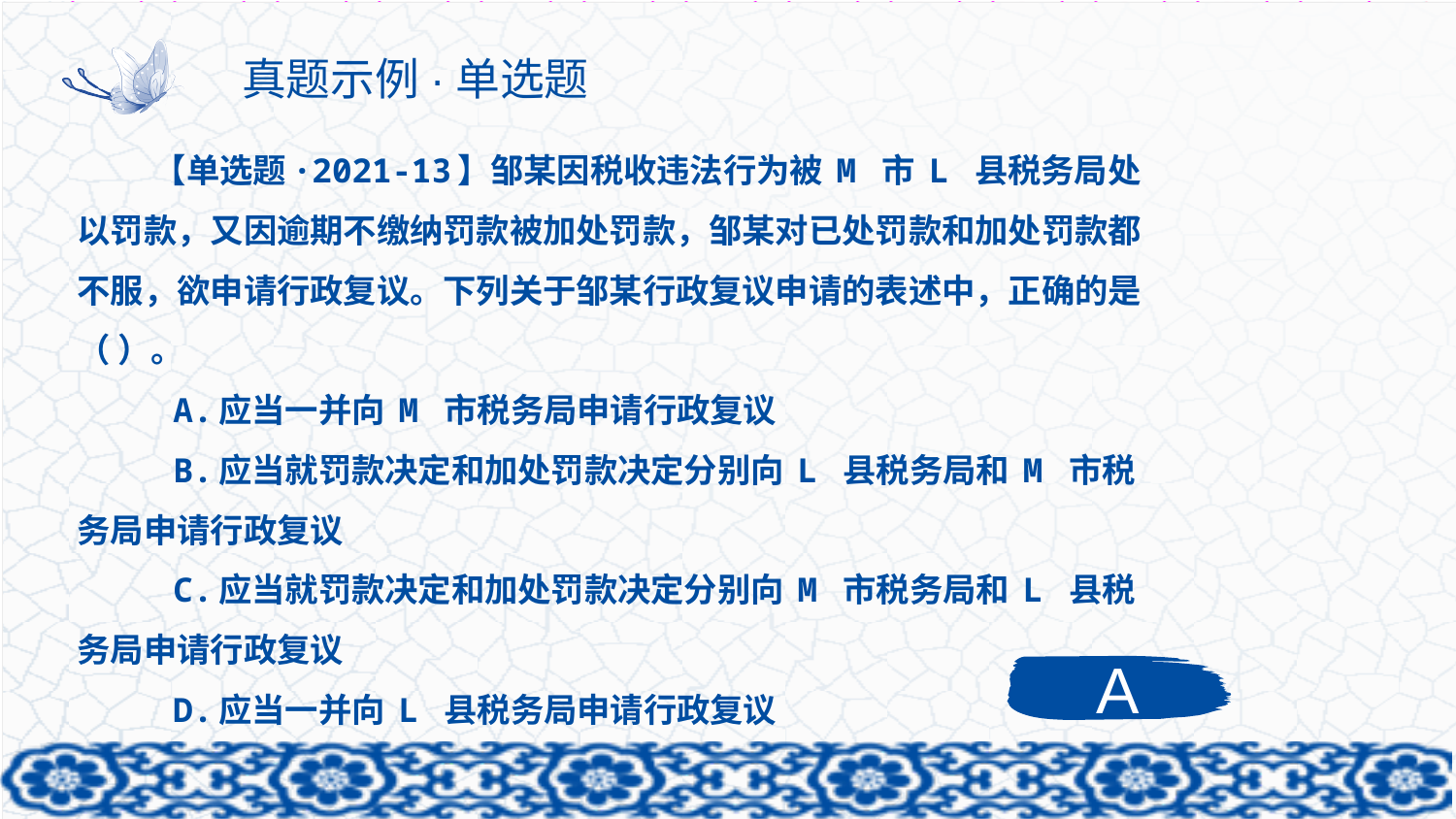

# 真题示例·单选题
【单选题·2021-13】邹某因税收违法行为被 M 市 L 县税务局处以罚款，又因逾期不缴纳罚款被加处罚款，邹某对已处罚款和加处罚款都不服，欲申请行政复议。下列关于邹某行政复议申请的表述中，正确的是（ ）。
 A.应当一并向 M 市税务局申请行政复议
 B.应当就罚款决定和加处罚款决定分别向 L 县税务局和 M 市税务局申请行政复议
 C.应当就罚款决定和加处罚款决定分别向 M 市税务局和 L 县税务局申请行政复议
 D.应当一并向 L 县税务局申请行政复议

A